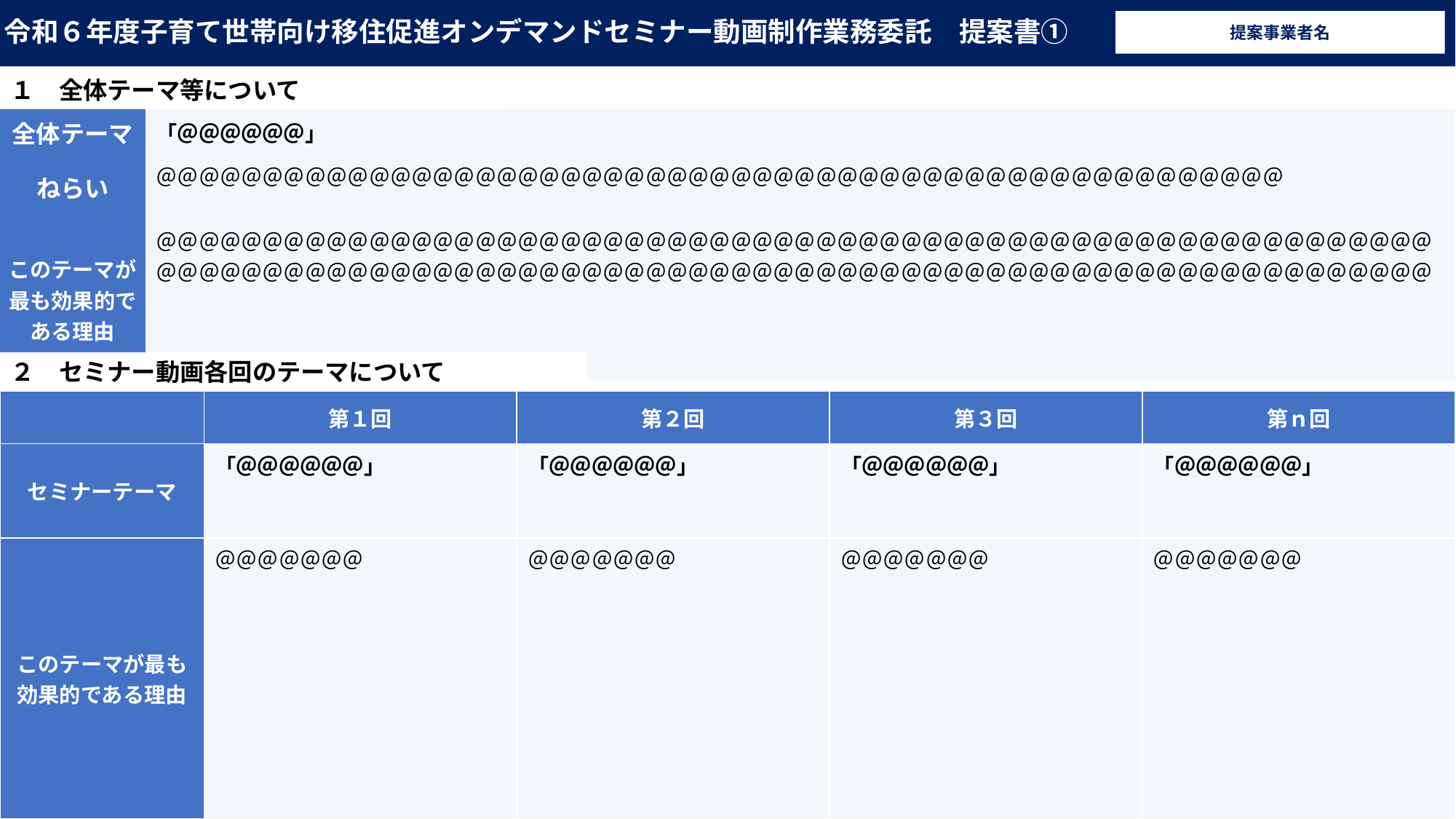

# 令和６年度子育て世帯向け移住促進オンデマンドセミナー動画制作業務委託　提案書①
提案事業者名
１　全体テーマ等について
| 全体テーマ | 「＠＠＠＠＠＠」 |
| --- | --- |
| ねらい | ＠＠＠＠＠＠＠＠＠＠＠＠＠＠＠＠＠＠＠＠＠＠＠＠＠＠＠＠＠＠＠＠＠＠＠＠＠＠＠＠＠＠＠＠＠＠＠＠＠＠＠＠＠ |
| このテーマが最も効果的である理由 | ＠＠＠＠＠＠＠＠＠＠＠＠＠＠＠＠＠＠＠＠＠＠＠＠＠＠＠＠＠＠＠＠＠＠＠＠＠＠＠＠＠＠＠＠＠＠＠＠＠＠＠＠＠＠＠＠＠＠＠＠＠＠＠＠＠＠＠＠＠＠＠＠＠＠＠＠＠＠＠＠＠＠＠＠＠＠＠＠＠＠＠＠＠＠＠＠＠＠＠＠＠＠＠＠＠＠＠＠＠＠＠＠＠＠＠＠＠＠＠＠ |
２　セミナー動画各回のテーマについて
|  | 第１回 | 第２回 | 第３回 | 第ｎ回 |
| --- | --- | --- | --- | --- |
| セミナーテーマ | 「＠＠＠＠＠＠」 | 「＠＠＠＠＠＠」 | 「＠＠＠＠＠＠」 | 「＠＠＠＠＠＠」 |
| このテーマが最も 効果的である理由 | ＠＠＠＠＠＠＠ | ＠＠＠＠＠＠＠ | ＠＠＠＠＠＠＠ | ＠＠＠＠＠＠＠ |